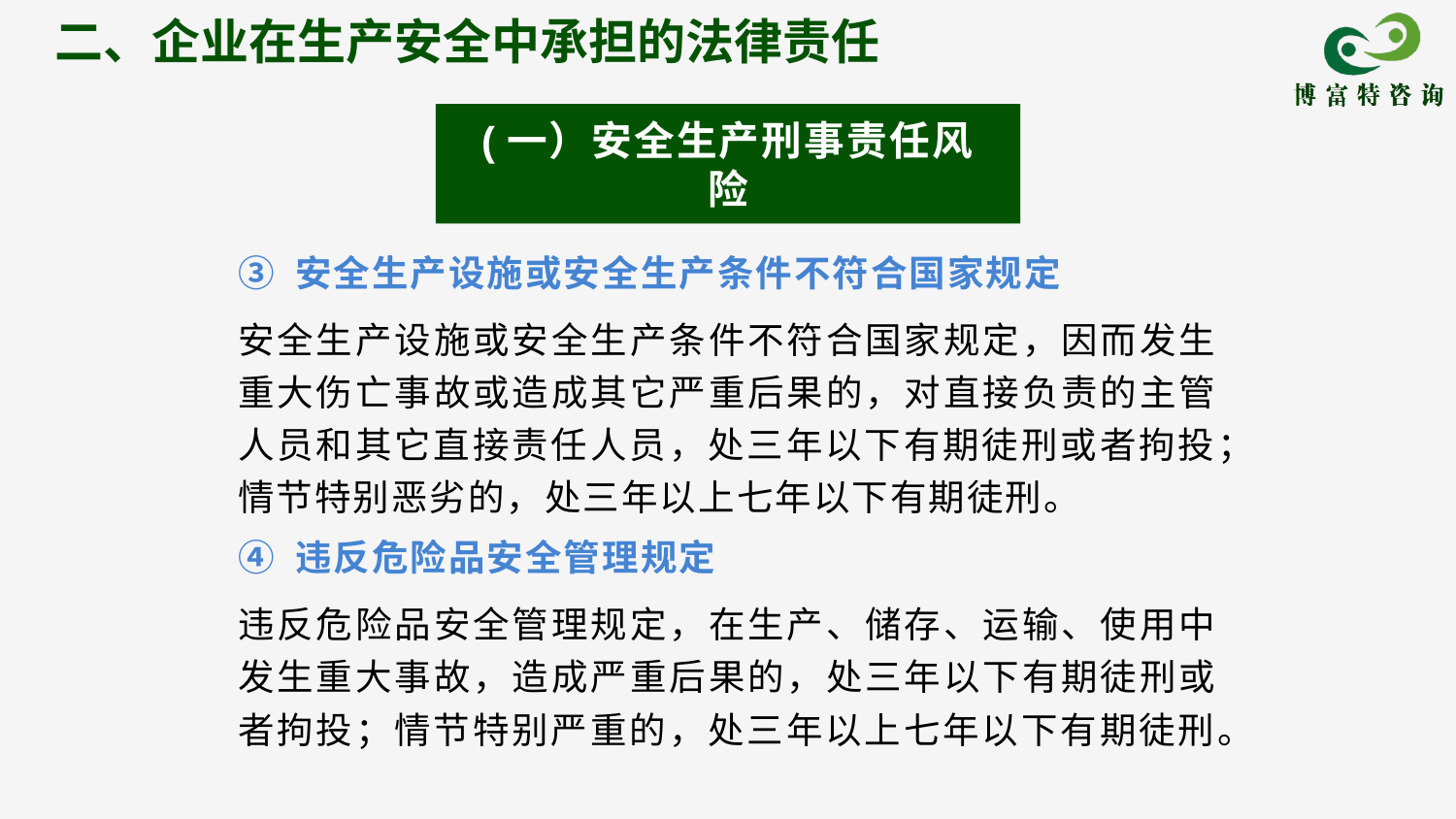

二、企业在生产安全中承担的法律责任
(一）安全生产刑事责任风险
③ 安全生产设施或安全生产条件不符合国家规定
安全生产设施或安全生产条件不符合国家规定，因而发生重大伤亡事故或造成其它严重后果的，对直接负责的主管人员和其它直接责任人员，处三年以下有期徒刑或者拘投；情节特别恶劣的，处三年以上七年以下有期徒刑。
④ 违反危险品安全管理规定
违反危险品安全管理规定，在生产、储存、运输、使用中发生重大事故，造成严重后果的，处三年以下有期徒刑或者拘投；情节特别严重的，处三年以上七年以下有期徒刑。